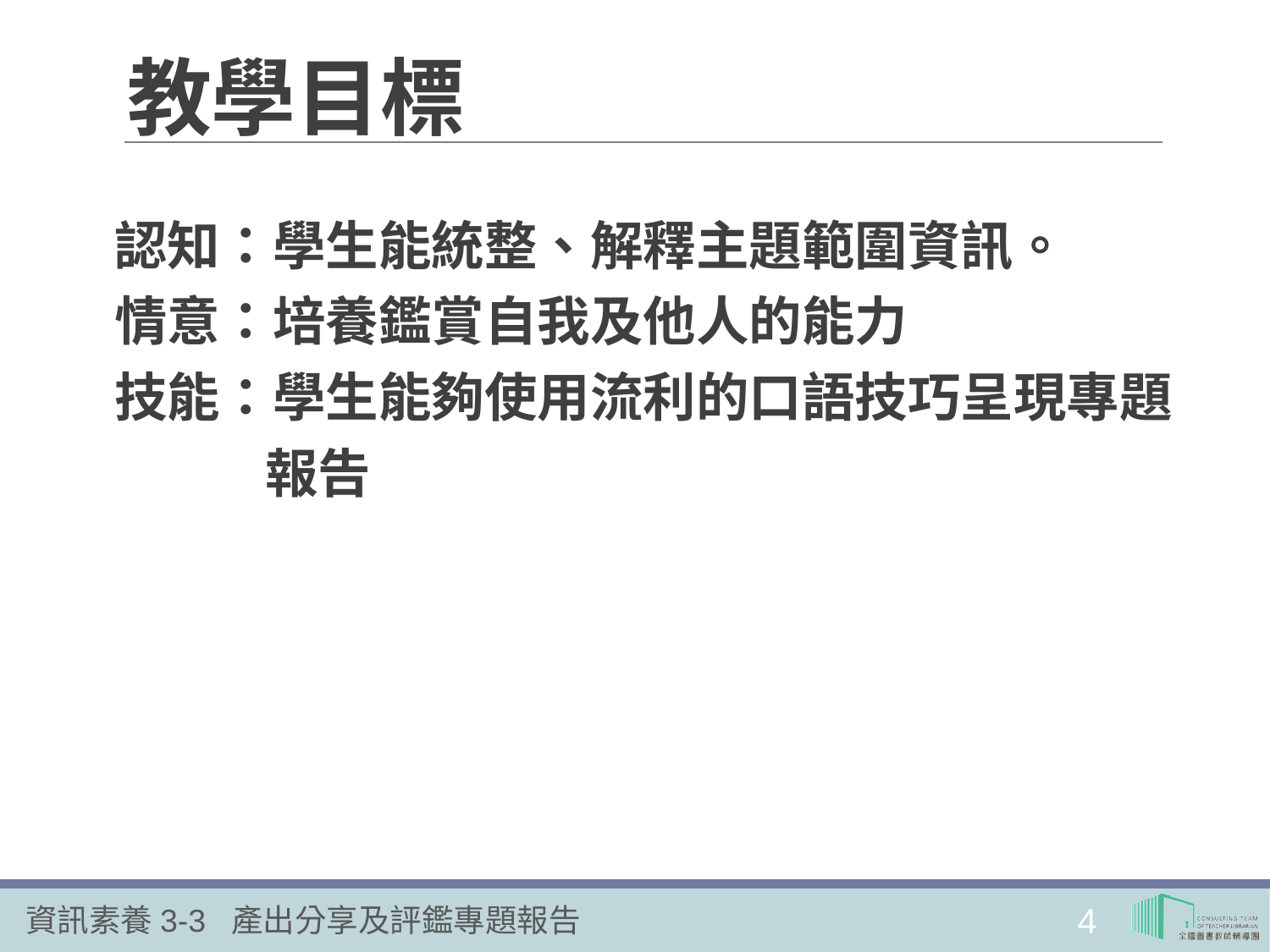

# 教學目標
認知：學生能統整、解釋主題範圍資訊。
情意：培養鑑賞自我及他人的能力
技能：學生能夠使用流利的口語技巧呈現專題  	  報告